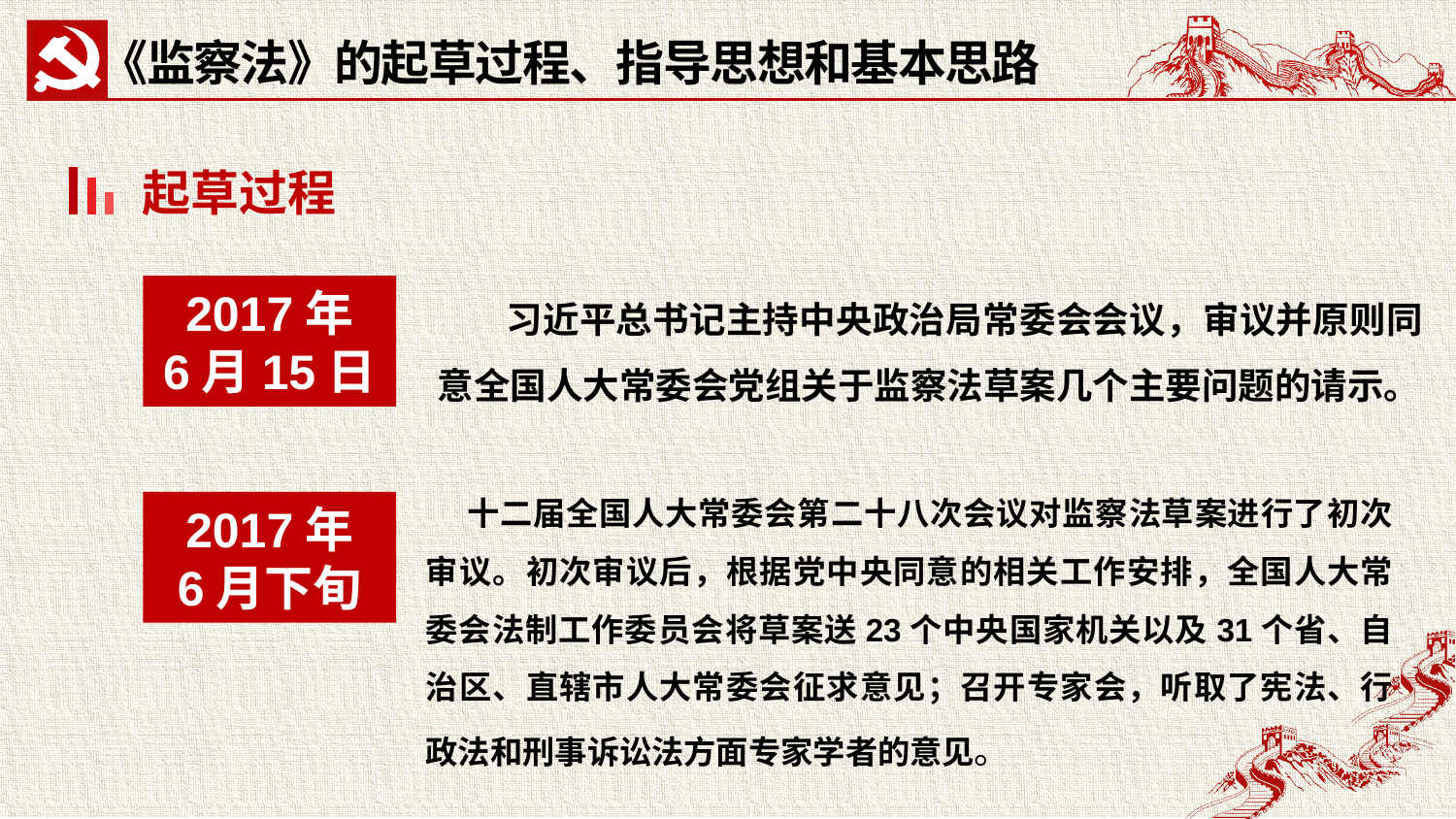

《监察法》的起草过程、指导思想和基本思路
起草过程
       习近平总书记主持中央政治局常委会会议，审议并原则同意全国人大常委会党组关于监察法草案几个主要问题的请示。
2017年
6月15日
    十二届全国人大常委会第二十八次会议对监察法草案进行了初次审议。初次审议后，根据党中央同意的相关工作安排，全国人大常委会法制工作委员会将草案送23个中央国家机关以及31个省、自治区、直辖市人大常委会征求意见；召开专家会，听取了宪法、行政法和刑事诉讼法方面专家学者的意见。
2017年
6月下旬